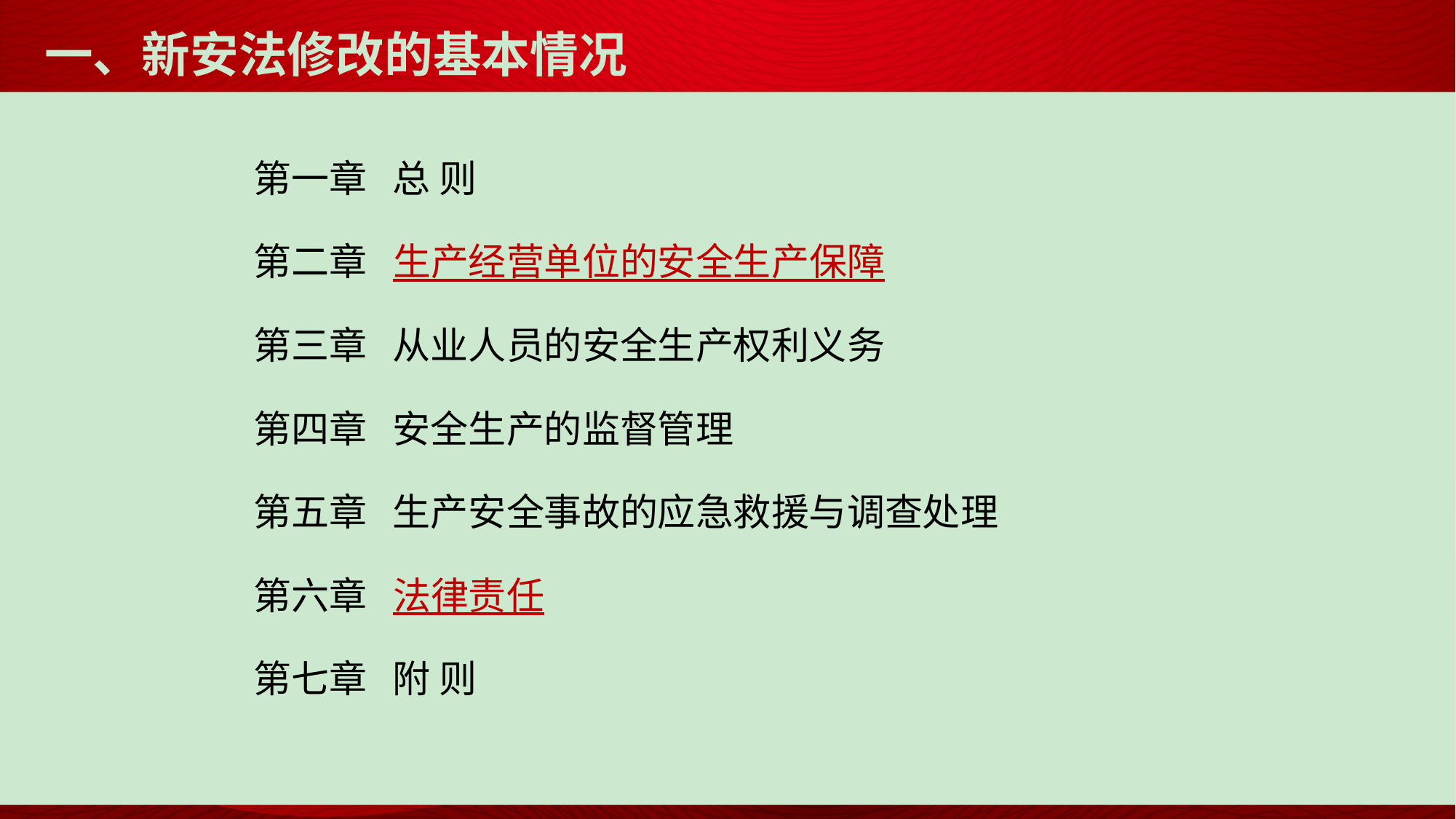

# 一、新安法修改的基本情况
      第一章   总 则
      第二章   生产经营单位的安全生产保障
      第三章   从业人员的安全生产权利义务
      第四章   安全生产的监督管理
      第五章   生产安全事故的应急救援与调查处理
      第六章   法律责任
      第七章   附 则